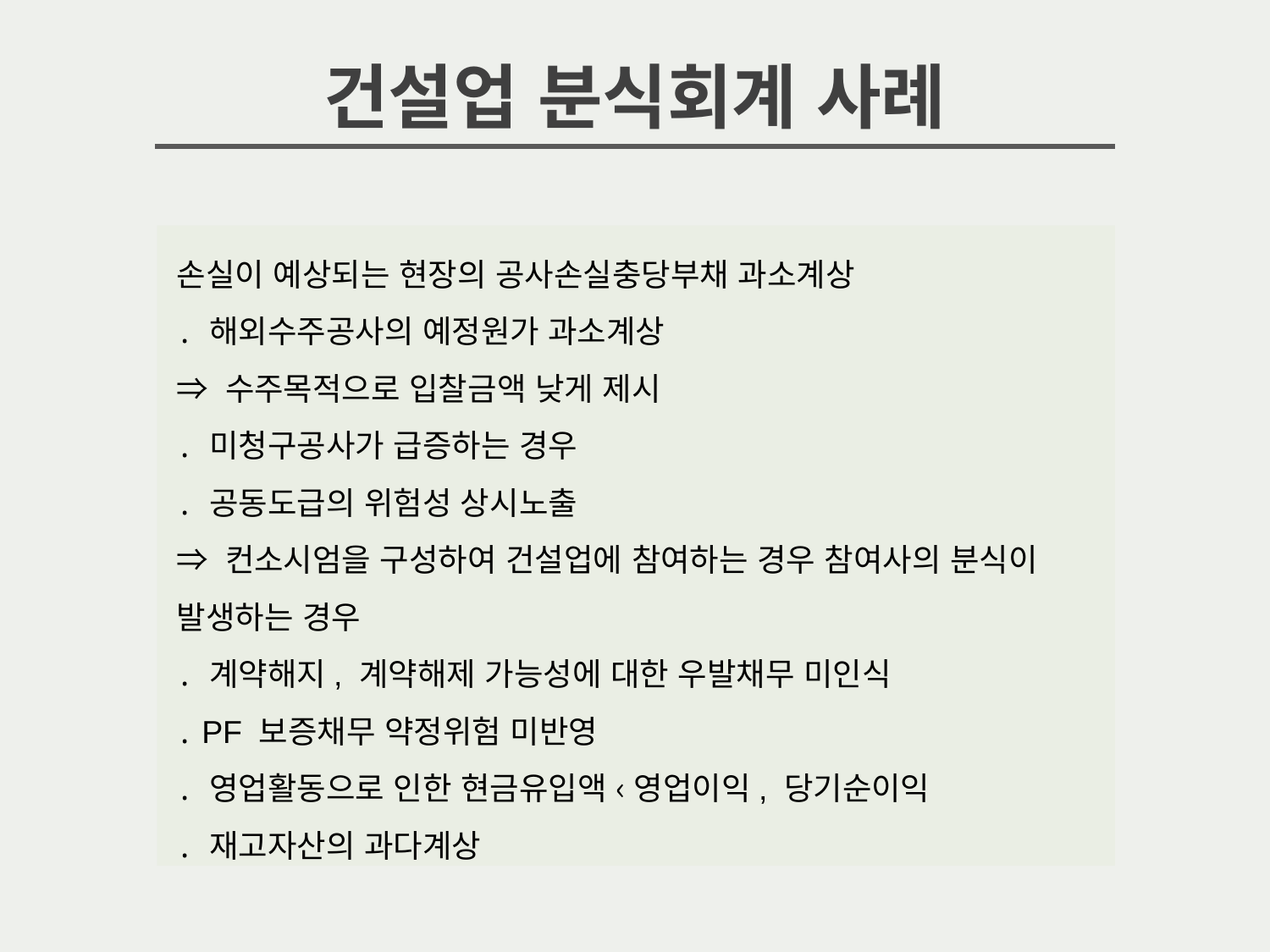

건설업 분식회계 사례

손실이 예상되는 현장의 공사손실충당부채 과소계상
․ 해외수주공사의 예정원가 과소계상
⇒ 수주목적으로 입찰금액 낮게 제시
․ 미청구공사가 급증하는 경우
․ 공동도급의 위험성 상시노출
⇒ 컨소시엄을 구성하여 건설업에 참여하는 경우 참여사의 분식이 발생하는 경우
․ 계약해지, 계약해제 가능성에 대한 우발채무 미인식
․ PF 보증채무 약정위험 미반영
․ 영업활동으로 인한 현금유입액 ‹ 영업이익, 당기순이익
․ 재고자산의 과다계상